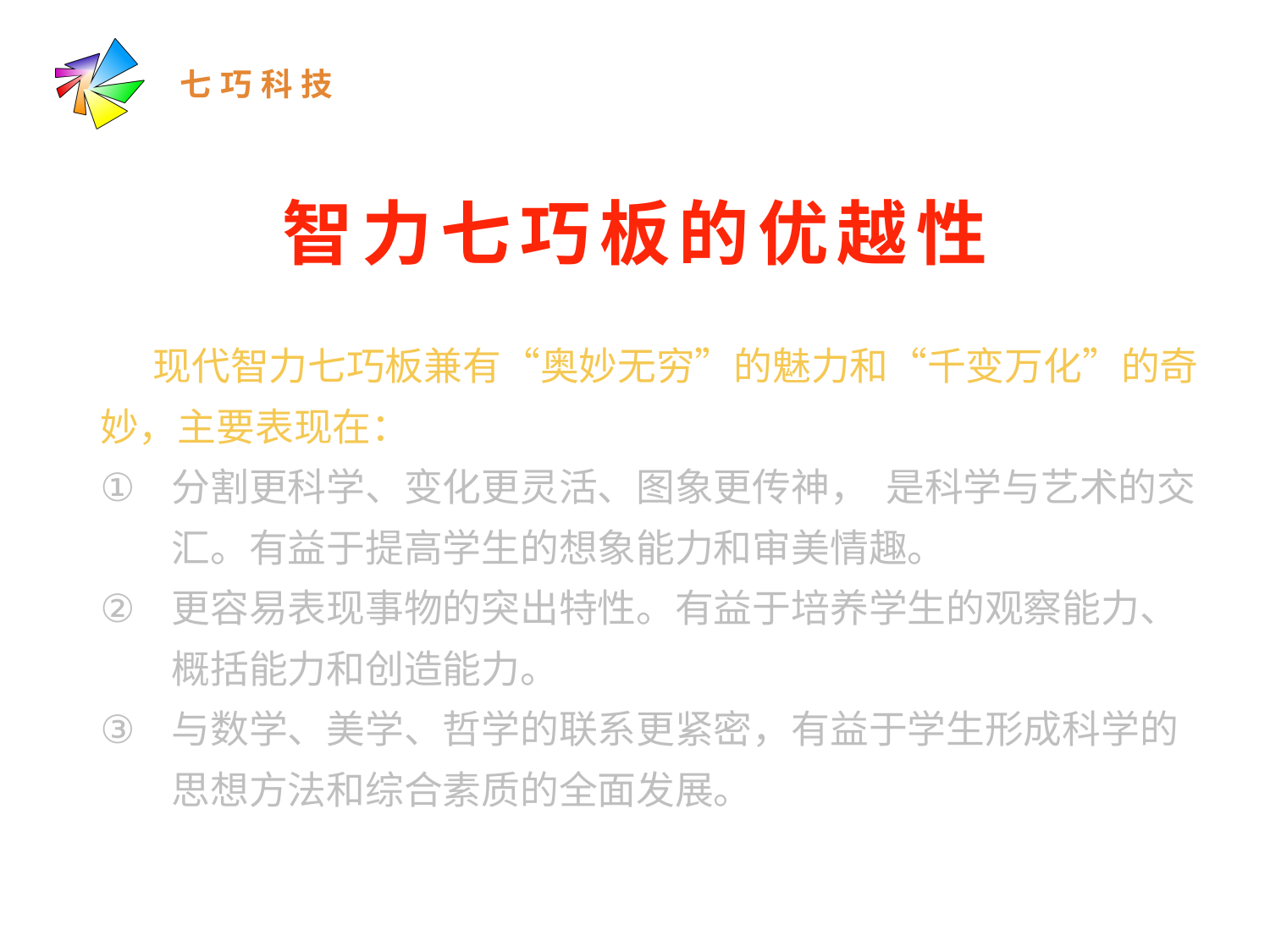

智力七巧板的优越性
     现代智力七巧板兼有“奥妙无穷”的魅力和“千变万化”的奇妙，主要表现在：
分割更科学、变化更灵活、图象更传神，  是科学与艺术的交汇。有益于提高学生的想象能力和审美情趣。
更容易表现事物的突出特性。有益于培养学生的观察能力、概括能力和创造能力。
与数学、美学、哲学的联系更紧密，有益于学生形成科学的思想方法和综合素质的全面发展。